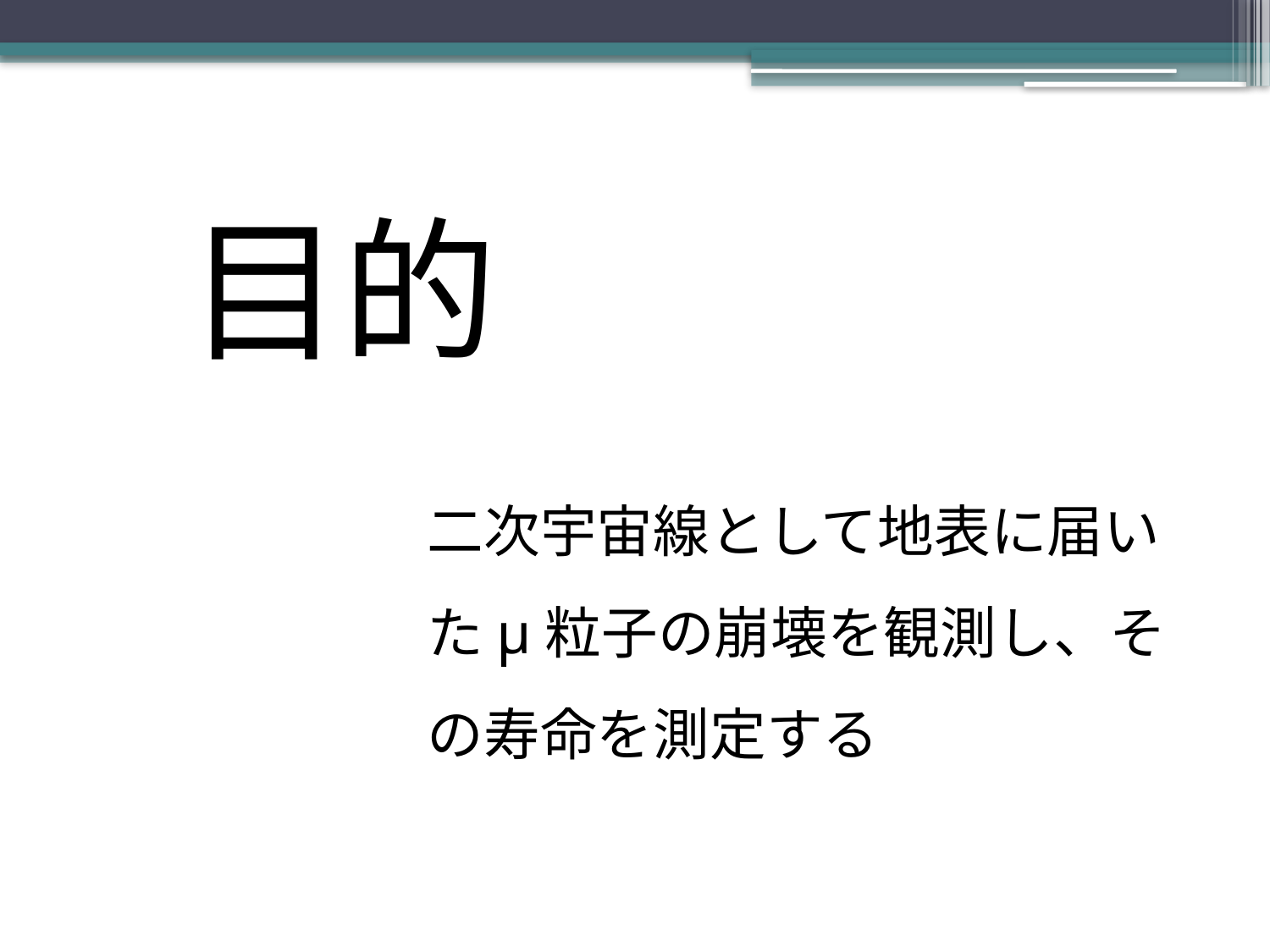

目的
二次宇宙線として地表に届いたμ粒子の崩壊を観測し、その寿命を測定する